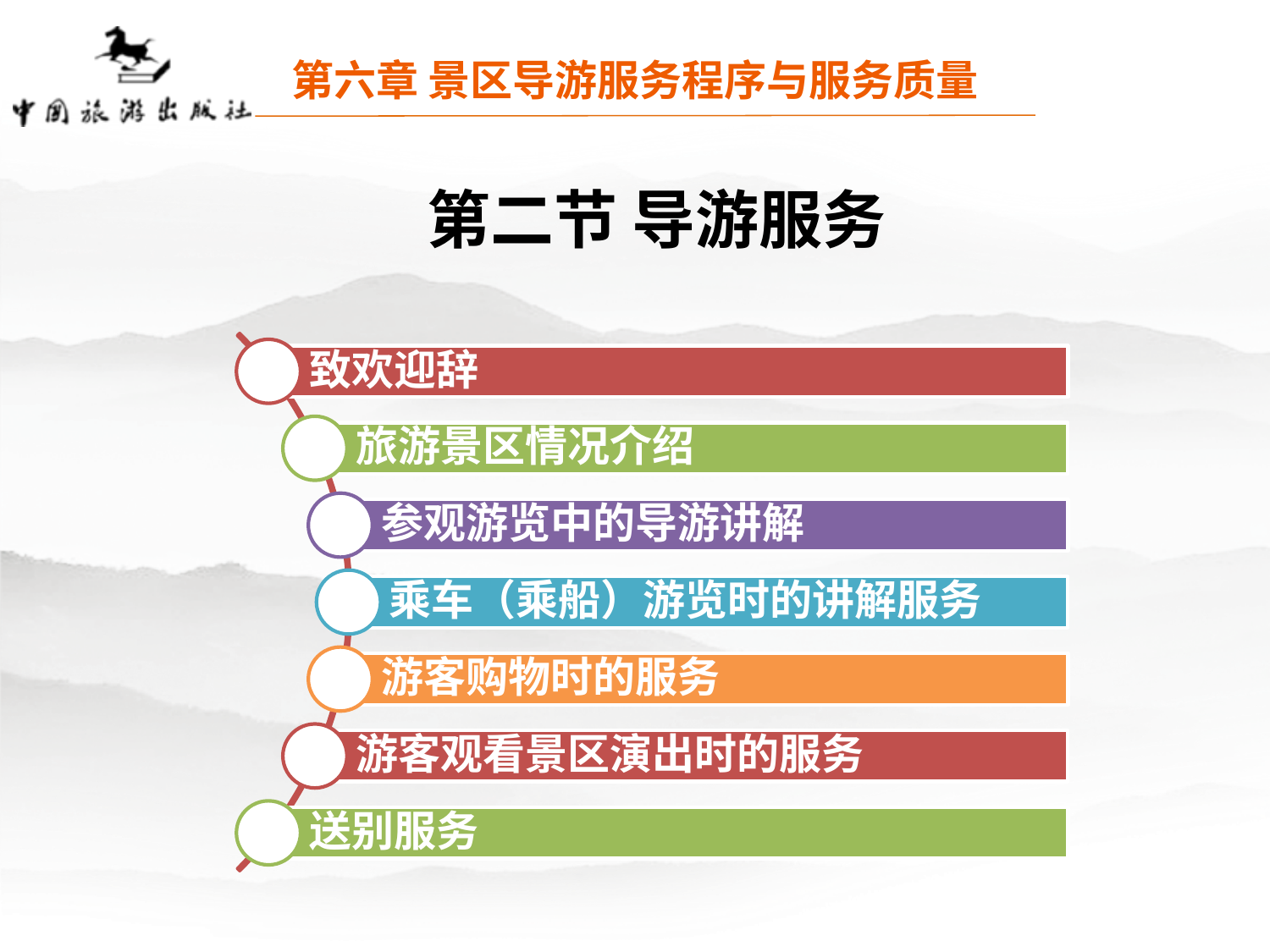

第六章 景区导游服务程序与服务质量

第二节 导游服务
致欢迎辞
旅游景区情况介绍
参观游览中的导游讲解
乘车（乘船）游览时的讲解服务
游客购物时的服务
游客观看景区演出时的服务
送别服务